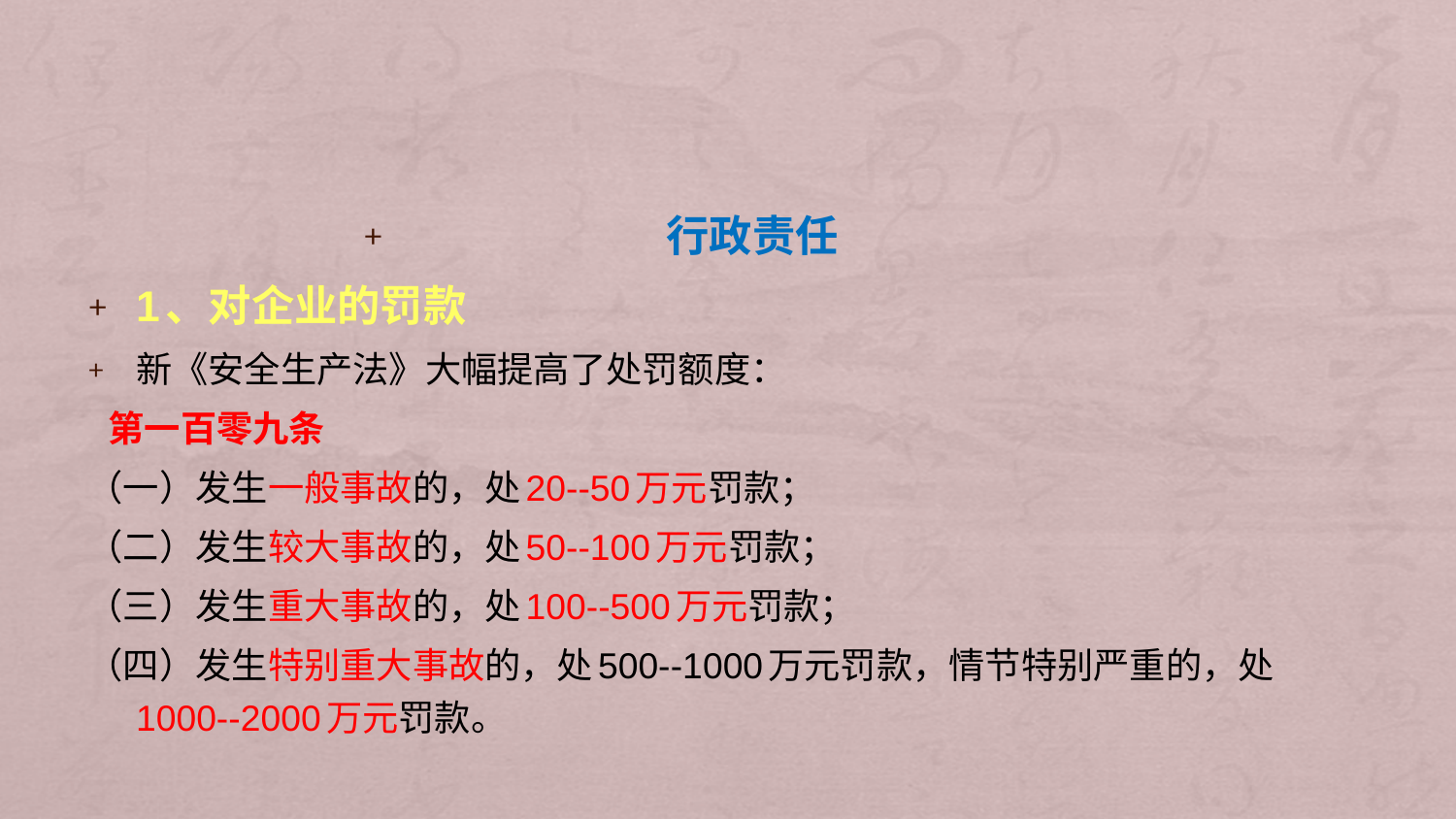

法律责任

行政责任
1、对企业的罚款
新《安全生产法》大幅提高了处罚额度：
  第一百零九条
（一）发生一般事故的，处20--50万元罚款；
（二）发生较大事故的，处50--100万元罚款；
（三）发生重大事故的，处100--500万元罚款；
（四）发生特别重大事故的，处500--1000万元罚款，情节特别严重的，处1000--2000万元罚款。